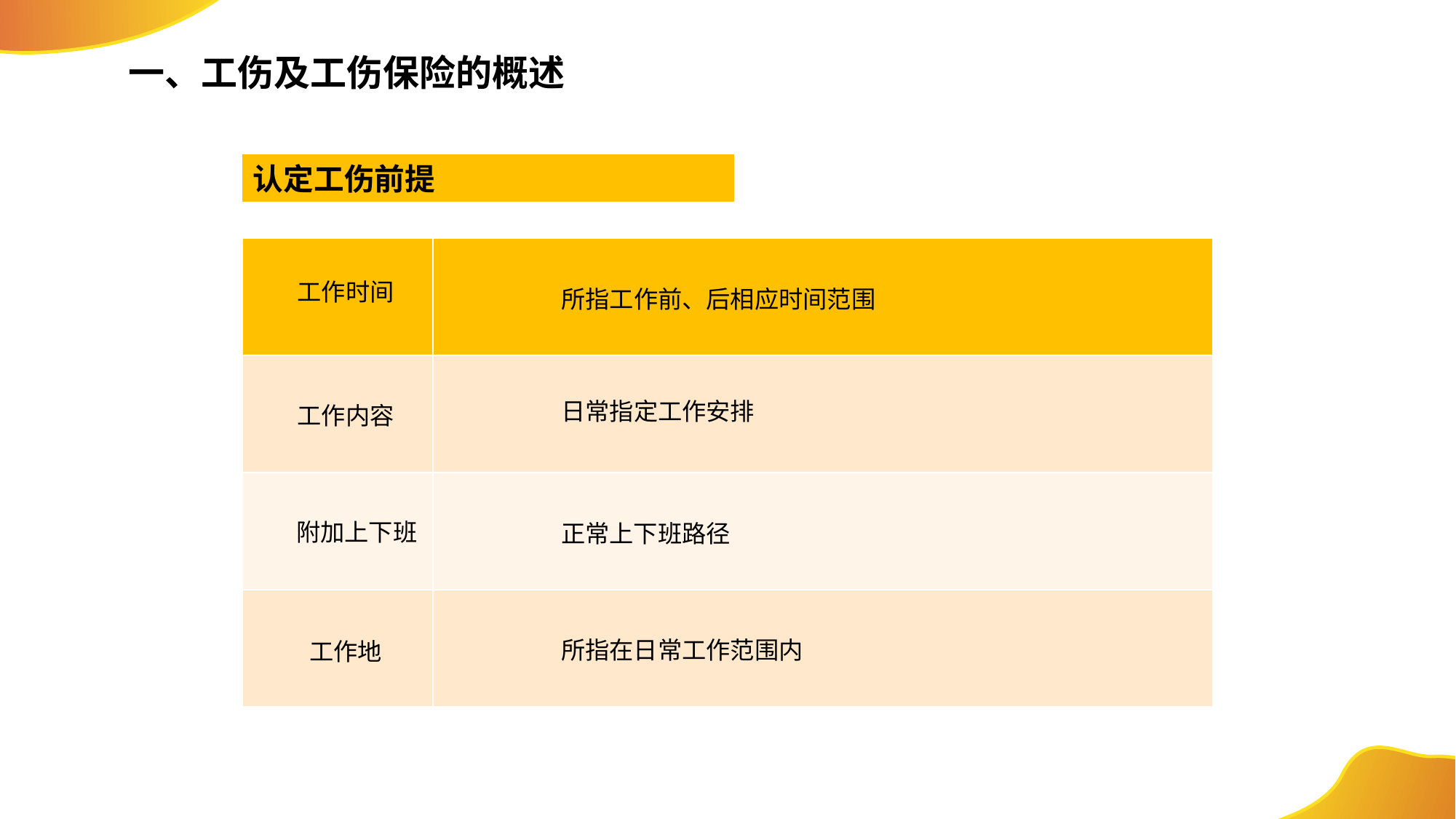

一、工伤及工伤保险的概述
认定工伤前提
工作时间
所指工作前、后相应时间范围
工作内容
日常指定工作安排
附加上下班
正常上下班路径
工作地
所指在日常工作范围内
|  |  |
| --- | --- |
|  |  |
|  |  |
|  |  |